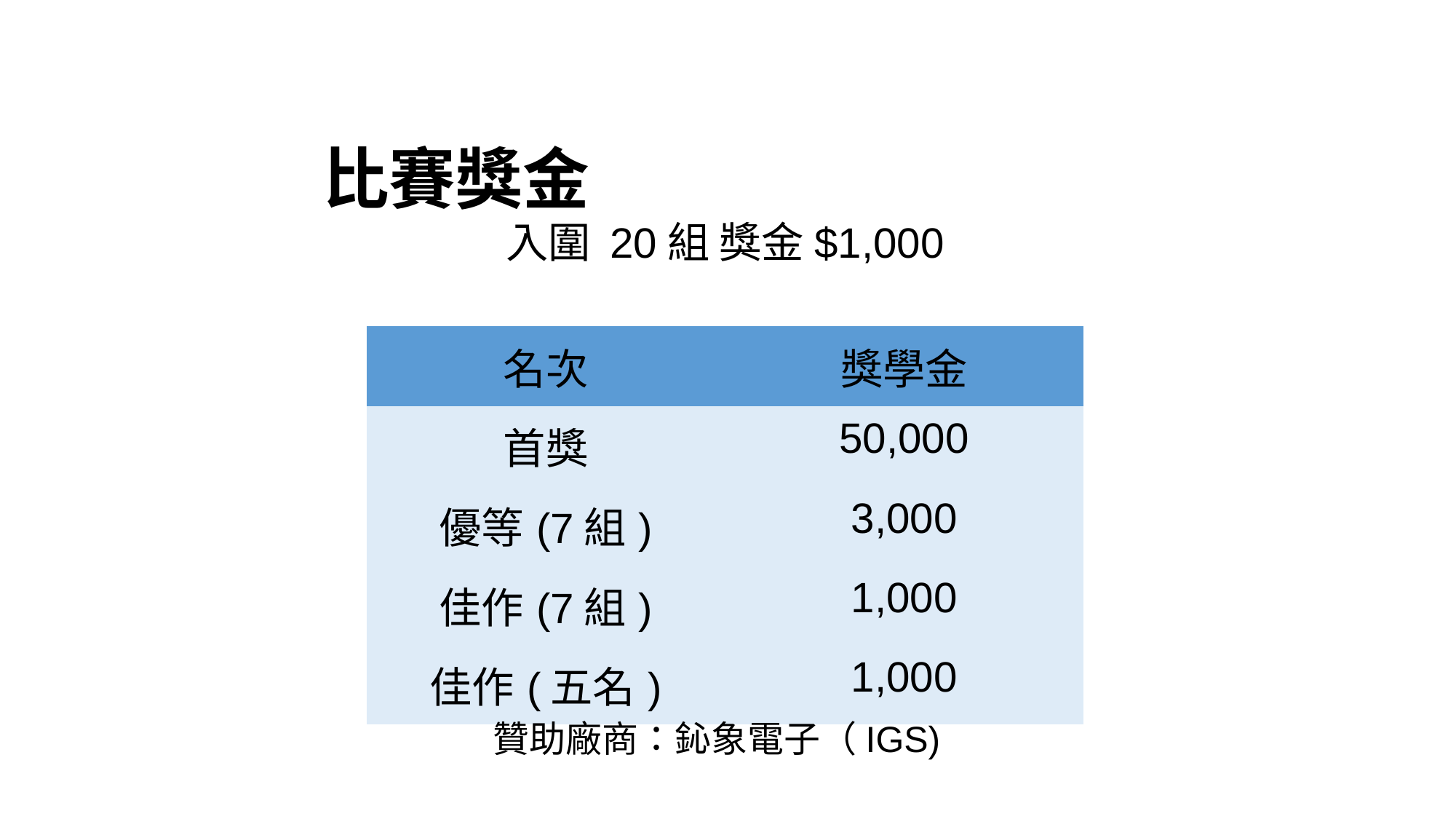

# 比賽獎金
入圍 20組 獎金$1,000

| 名次 | 獎學金 |
| --- | --- |
| 首獎 | 50,000 |
| 優等(7組) | 3,000 |
| 佳作(7組) | 1,000 |
| 佳作(五名) | 1,000 |
贊助廠商：鈊象電子（IGS)